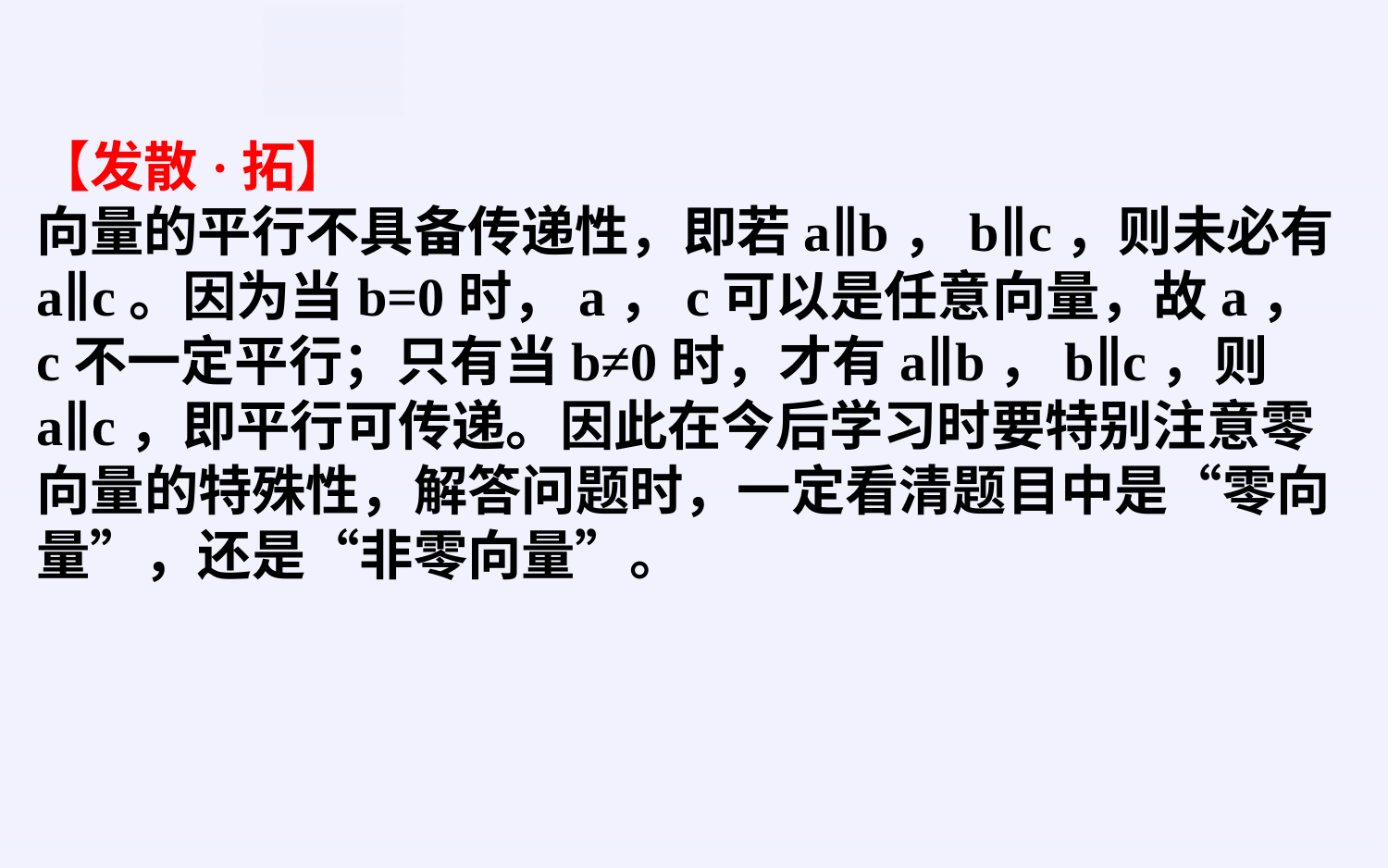

【发散·拓】
向量的平行不具备传递性，即若a∥b，b∥c，则未必有a∥c。因为当b=0时，a，c可以是任意向量，故a，c不一定平行；只有当b≠0时，才有a∥b，b∥c，则a∥c，即平行可传递。因此在今后学习时要特别注意零向量的特殊性，解答问题时，一定看清题目中是“零向量”，还是“非零向量”。